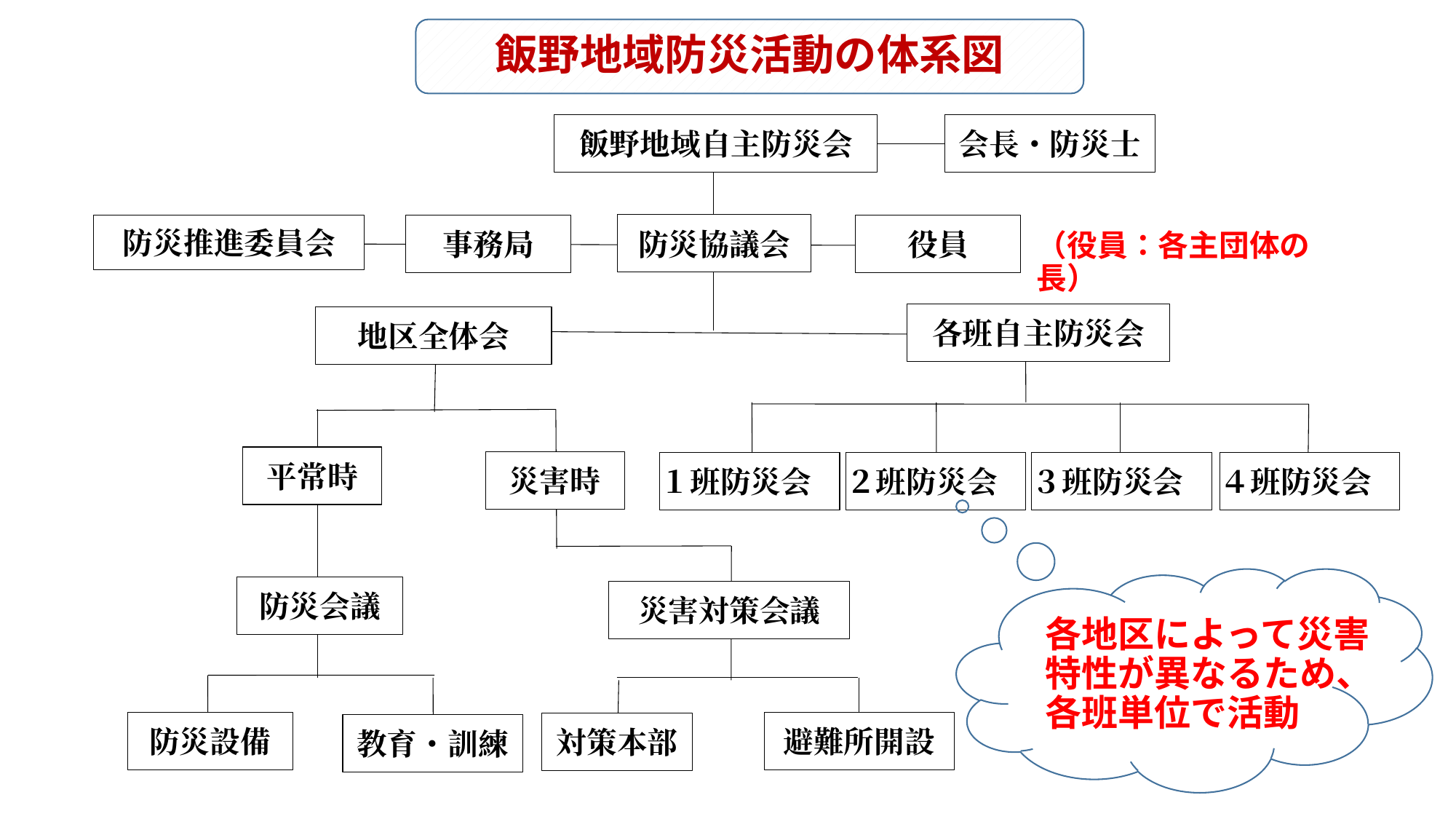

# 飯野地域防災活動の体系図
飯野地域自主防災会
会長・防災士
防災協議会
防災推進委員会
事務局
役員
各班自主防災会
地区全体会
平常時
災害時
３班防災会
４班防災会
１班防災会
２班防災会
防災会議
災害対策会議
防災設備
避難所開設
対策本部
教育・訓練
（役員：各主団体の長）

各地区によって災害特性が異なるため、
各班単位で活動
8